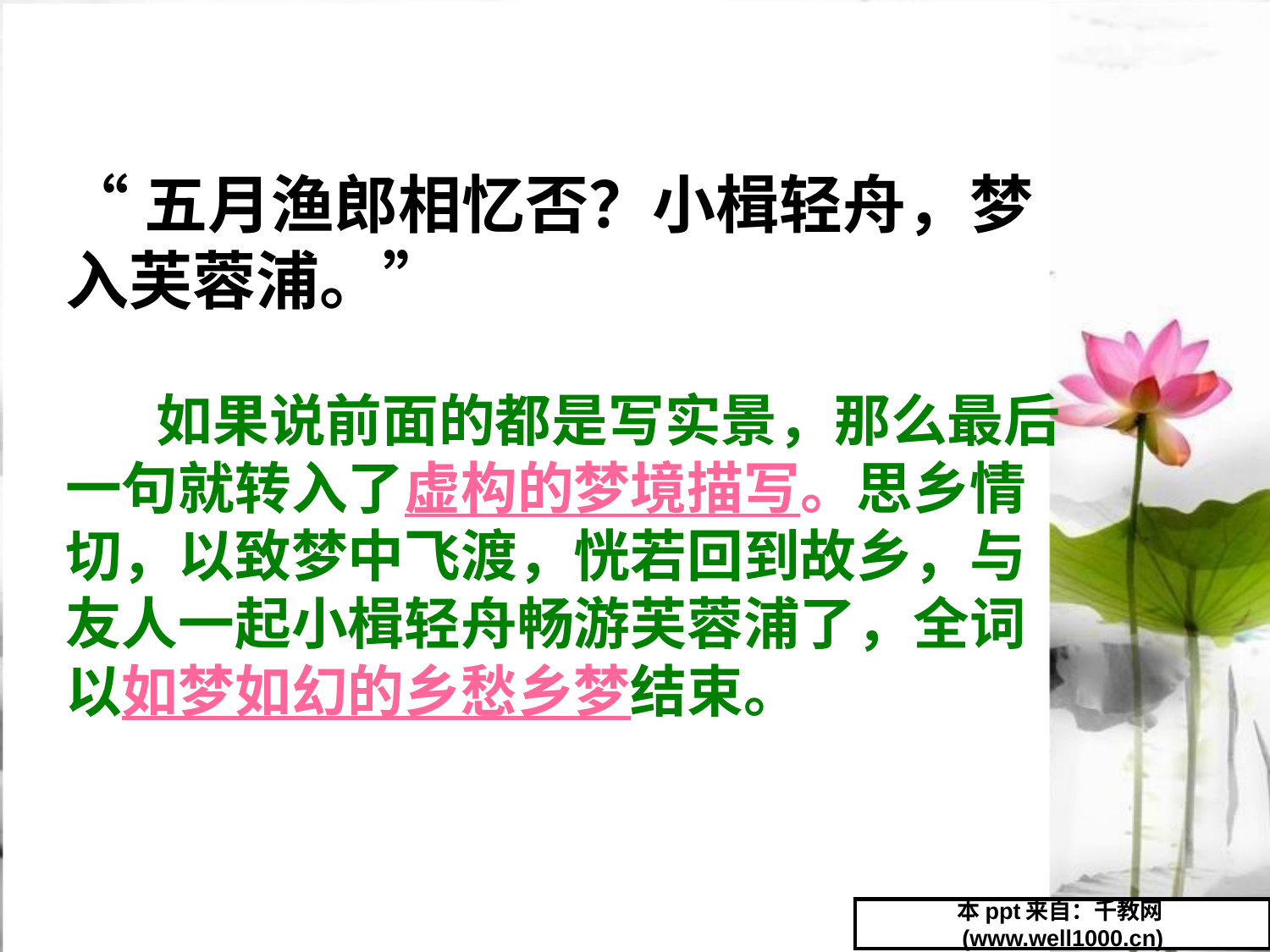

“五月渔郎相忆否？小楫轻舟，梦入芙蓉浦。”

      如果说前面的都是写实景，那么最后一句就转入了虚构的梦境描写。思乡情切，以致梦中飞渡，恍若回到故乡，与友人一起小楫轻舟畅游芙蓉浦了，全词以如梦如幻的乡愁乡梦结束。
本ppt来自：千教网(www.well1000.cn)